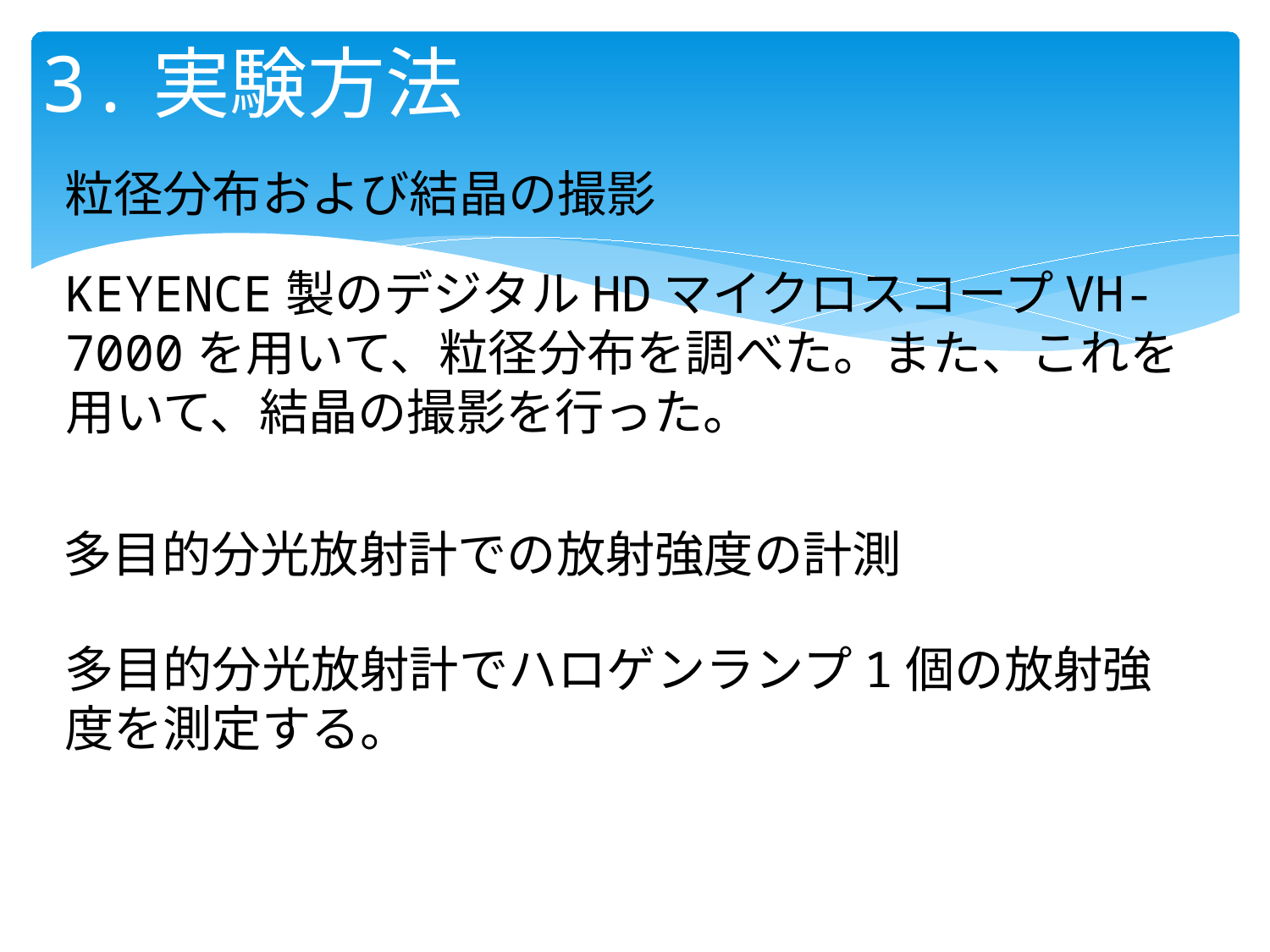

# 3.実験方法
粒径分布および結晶の撮影
KEYENCE製のデジタルHDマイクロスコープVH-7000を用いて、粒径分布を調べた。また、これを用いて、結晶の撮影を行った。
多目的分光放射計での放射強度の計測

多目的分光放射計でハロゲンランプ1個の放射強度を測定する。